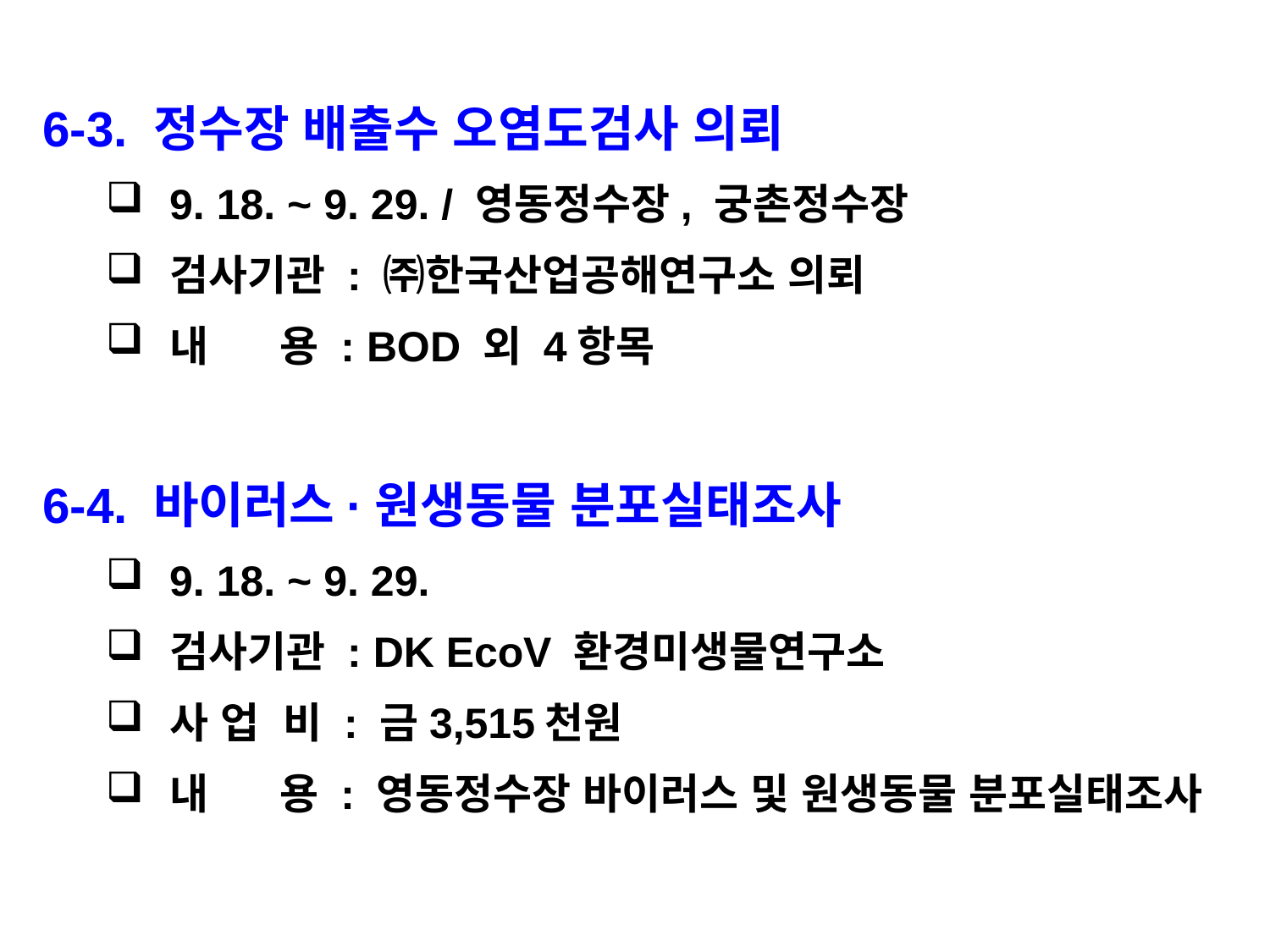

6-3. 정수장 배출수 오염도검사 의뢰
9. 18. ~ 9. 29. / 영동정수장, 궁촌정수장
검사기관 : ㈜한국산업공해연구소 의뢰
내      용 : BOD 외 4항목

6-4. 바이러스·원생동물 분포실태조사
9. 18. ~ 9. 29.
검사기관 : DK EcoV 환경미생물연구소
사 업  비 : 금3,515천원
내      용 : 영동정수장 바이러스 및 원생동물 분포실태조사